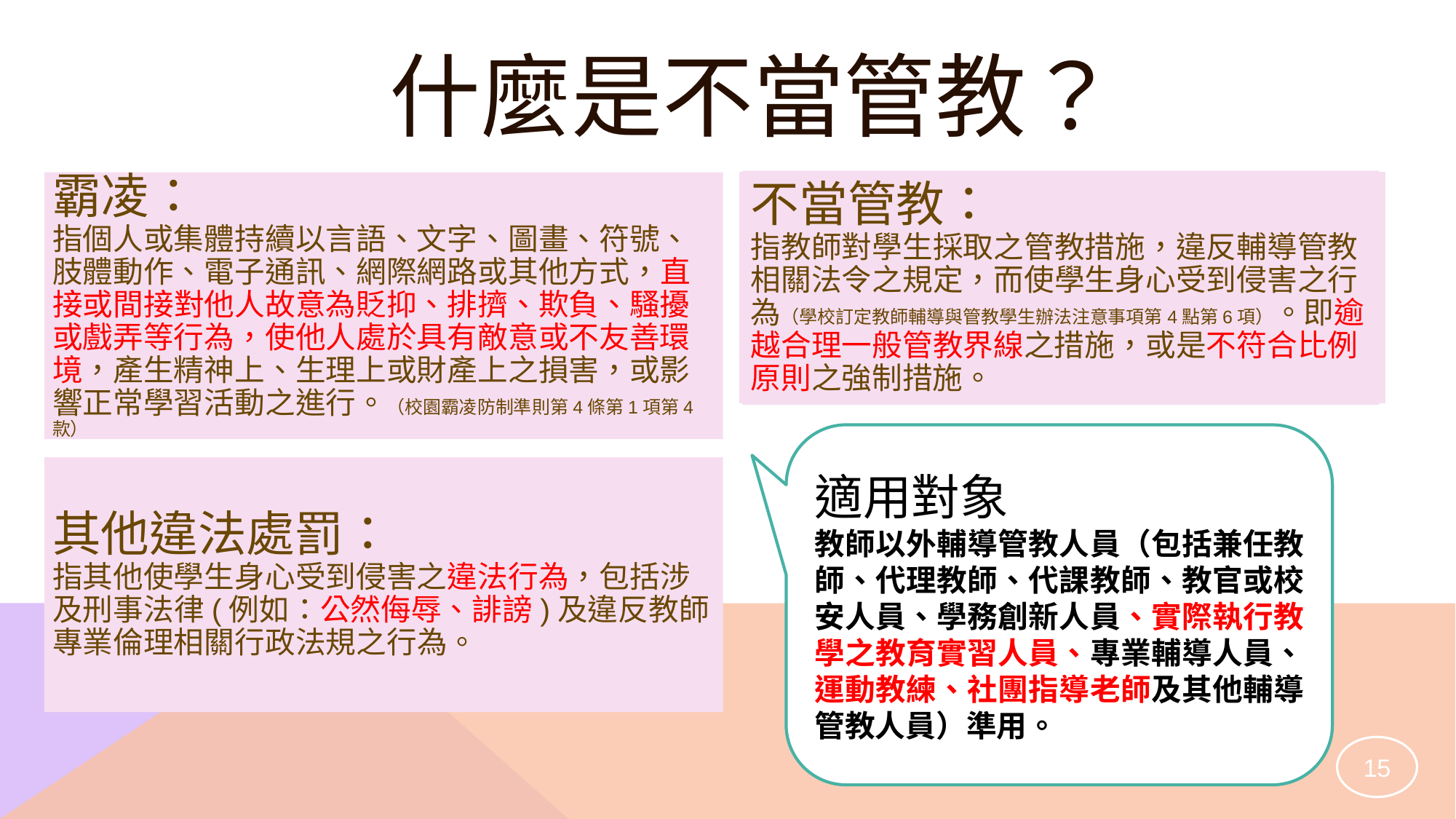

# 什麼是不當管教？

不當管教：
指教師對學生採取之管教措施，違反輔導管教相關法令之規定，而使學生身心受到侵害之行為（學校訂定教師輔導與管教學生辦法注意事項第4點第6項）。即逾越合理一般管教界線之措施，或是不符合比例原則之強制措施。
霸凌：
指個人或集體持續以言語、文字、圖畫、符號、肢體動作、電子通訊、網際網路或其他方式，直接或間接對他人故意為貶抑、排擠、欺負、騷擾或戲弄等行為，使他人處於具有敵意或不友善環境，產生精神上、生理上或財產上之損害，或影響正常學習活動之進行。（校園霸凌防制準則第4條第1項第4款）
適用對象
教師以外輔導管教人員（包括兼任教師、代理教師、代課教師、教官或校安人員、學務創新人員、實際執行教學之教育實習人員、專業輔導人員、運動教練、社團指導老師及其他輔導管教人員）準用。
其他違法處罰：
指其他使學生身心受到侵害之違法行為，包括涉及刑事法律(例如：公然侮辱、誹謗)及違反教師專業倫理相關行政法規之行為。
15